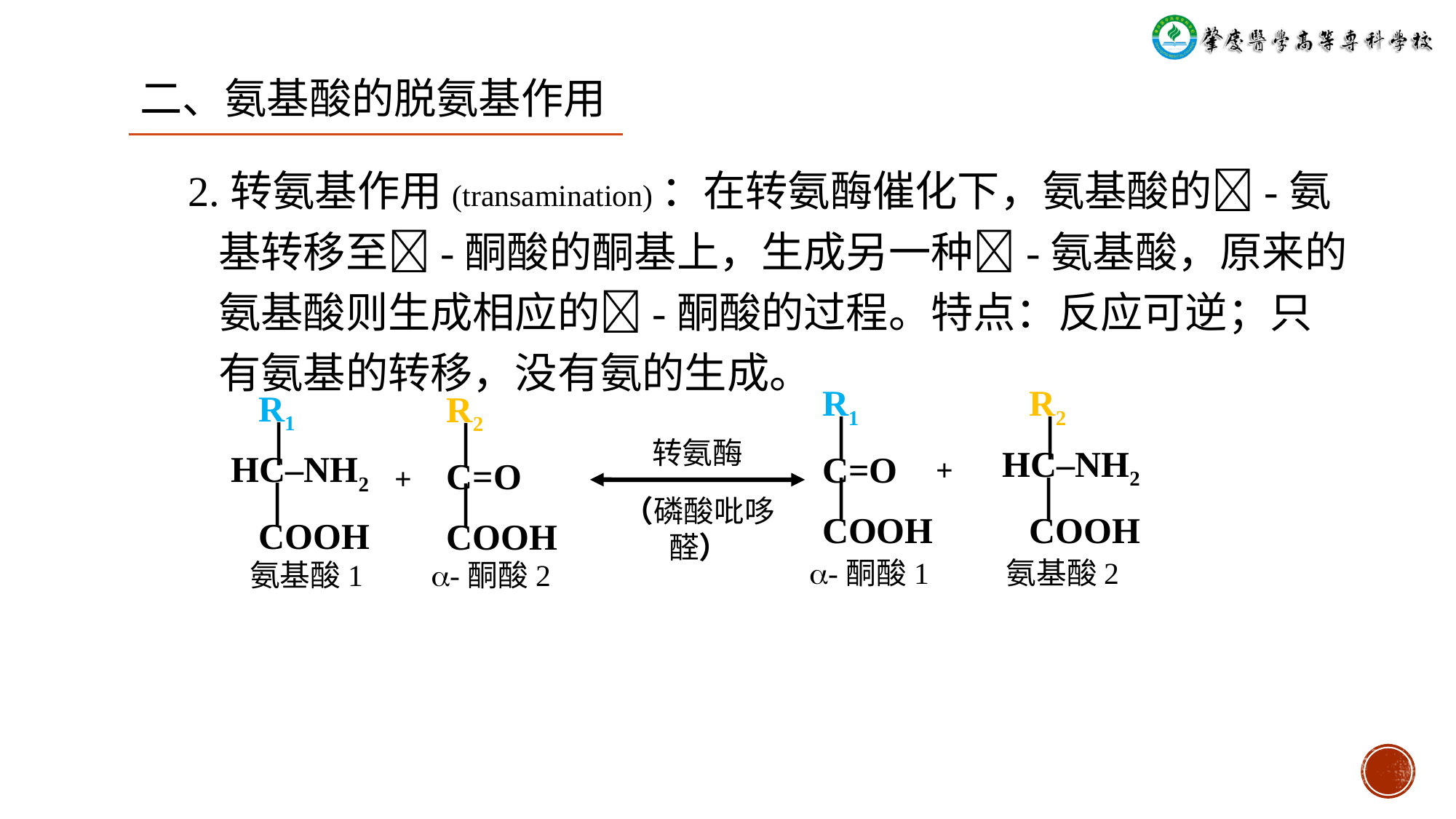

二、氨基酸的脱氨基作用
2.转氨基作用(transamination)：在转氨酶催化下，氨基酸的α-氨基转移至α-酮酸的酮基上，生成另一种α-氨基酸，原来的氨基酸则生成相应的α-酮酸的过程。特点：反应可逆；只有氨基的转移，没有氨的生成。
 R1
  ׀
 C=O
  ׀
 COOH
   R2
    ׀
HC‒NH2
    ׀
   COOH
   R1
    ׀
HC‒NH2
    ׀
   COOH
 R2
  ׀
 C=O
  ׀
 COOH
转氨酶
+
+

（磷酸吡哆醛）
α-酮酸1
氨基酸2
氨基酸1
α-酮酸2